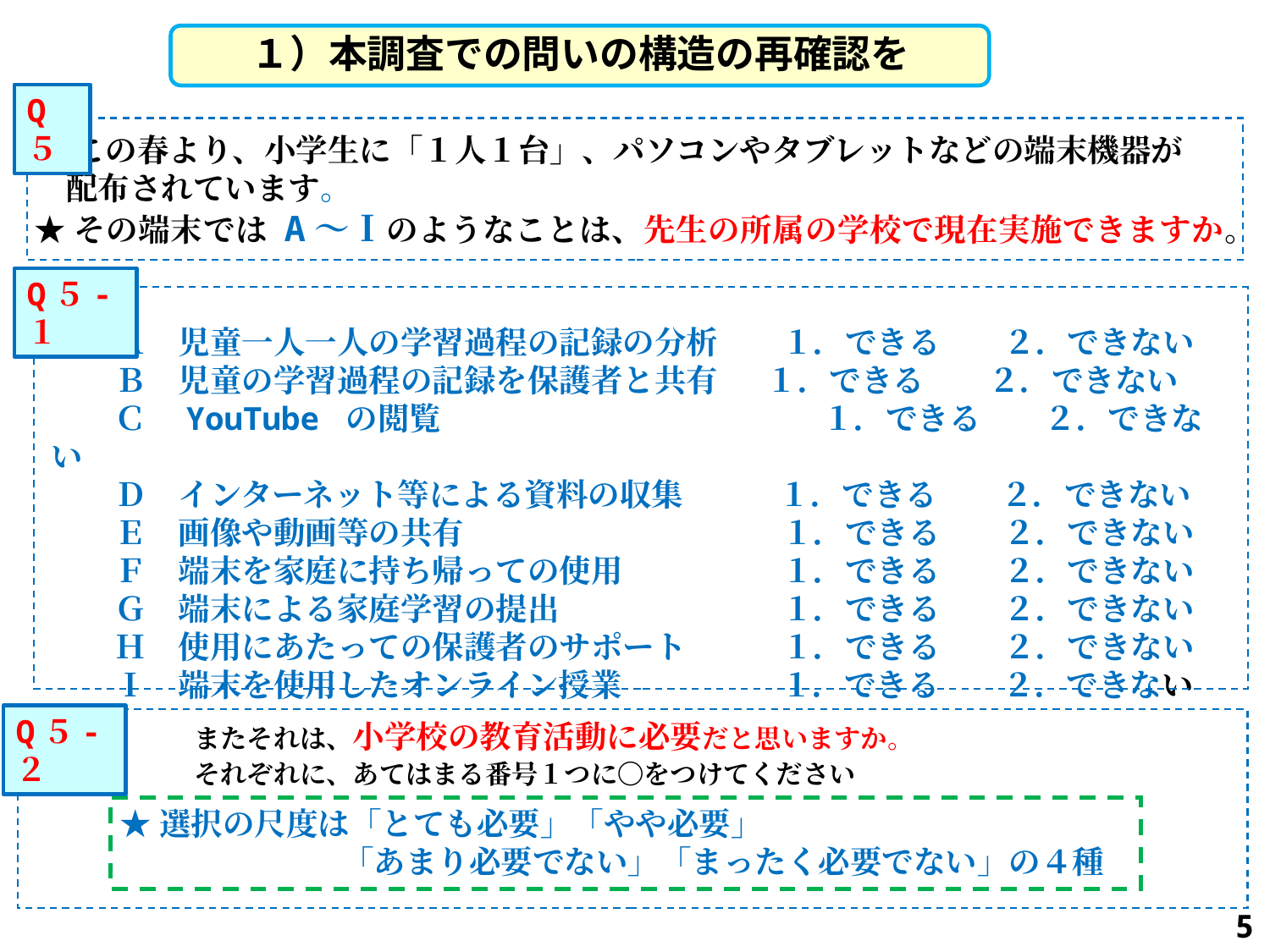

１）本調査での問いの構造の再確認を

Q５

★この春より、小学生に「１人１台」、パソコンやタブレットなどの端末機器が
　配布されています。
★その端末では A～Ｉのようなことは、先生の所属の学校で現在実施できますか。
Q５-１

Ａ　児童一人一人の学習過程の記録の分析　　１．できる　　２．できない
Ｂ　児童の学習過程の記録を保護者と共有  　１．できる　　２．できない
Ｃ　YouTube の閲覧　　　　　　　　　　　　１．できる　　２．できない
Ｄ　インターネット等による資料の収集　　　１．できる　　２．できない
Ｅ　画像や動画等の共有　　　　　　　　　　１．できる　　２．できない
Ｆ　端末を家庭に持ち帰っての使用　　　　　１．できる　　２．できない
Ｇ　端末による家庭学習の提出　　　　　　　１．できる　　２．できない
Ｈ　使用にあたっての保護者のサポート　　　１．できる　　２．できない
Ｉ　端末を使用したオンライン授業　　　　　１．できる　　２．できない

Q５-２

またそれは、小学校の教育活動に必要だと思いますか。
それぞれに、あてはまる番号１つに〇をつけてください
★選択の尺度は「とても必要」「やや必要」
　　　　　　　「あまり必要でない」「まったく必要でない」の４種

5